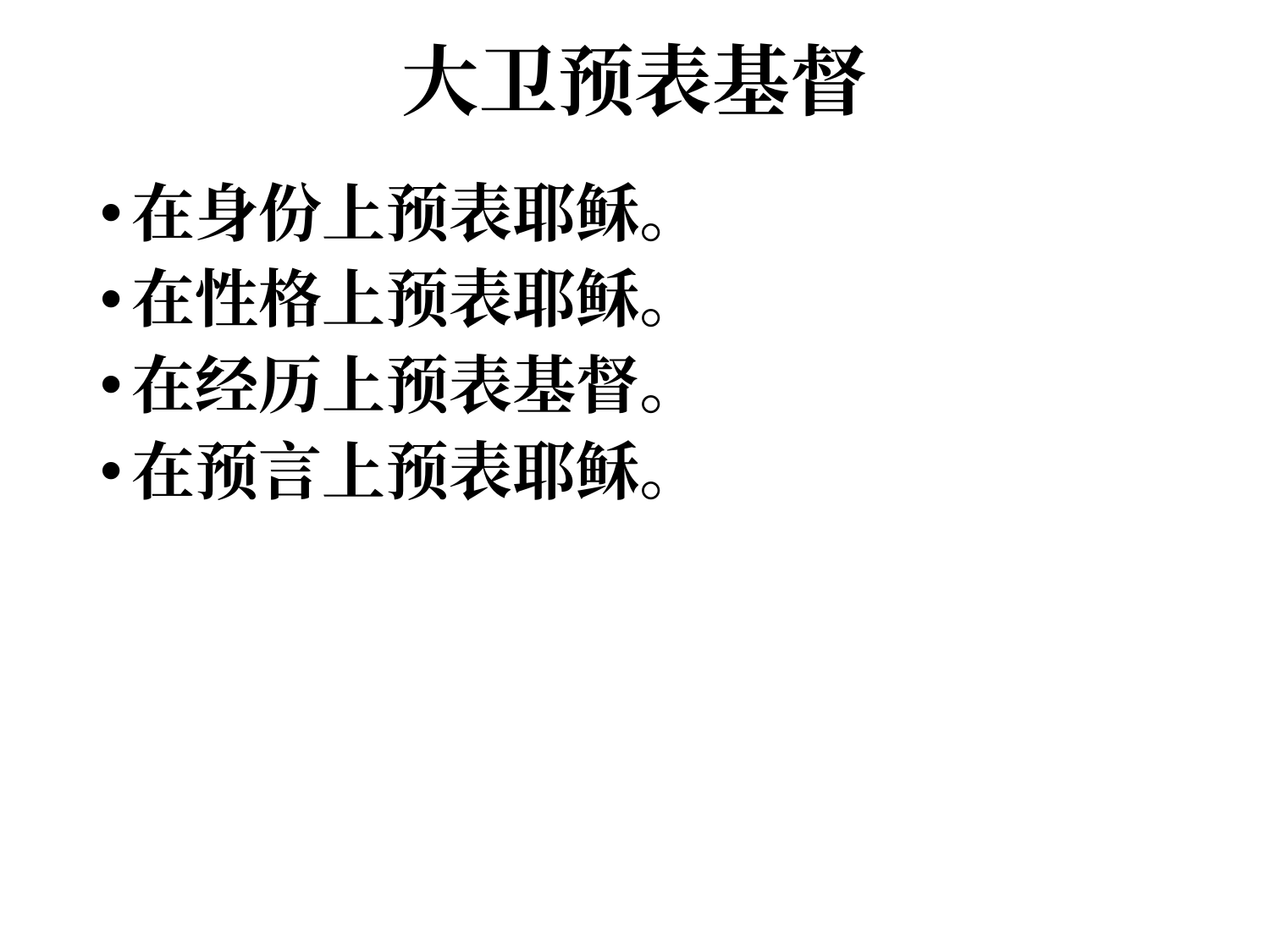

# 大卫预表基督
在身份上预表耶稣。
在性格上预表耶稣。
在经历上预表基督。
在预言上预表耶稣。